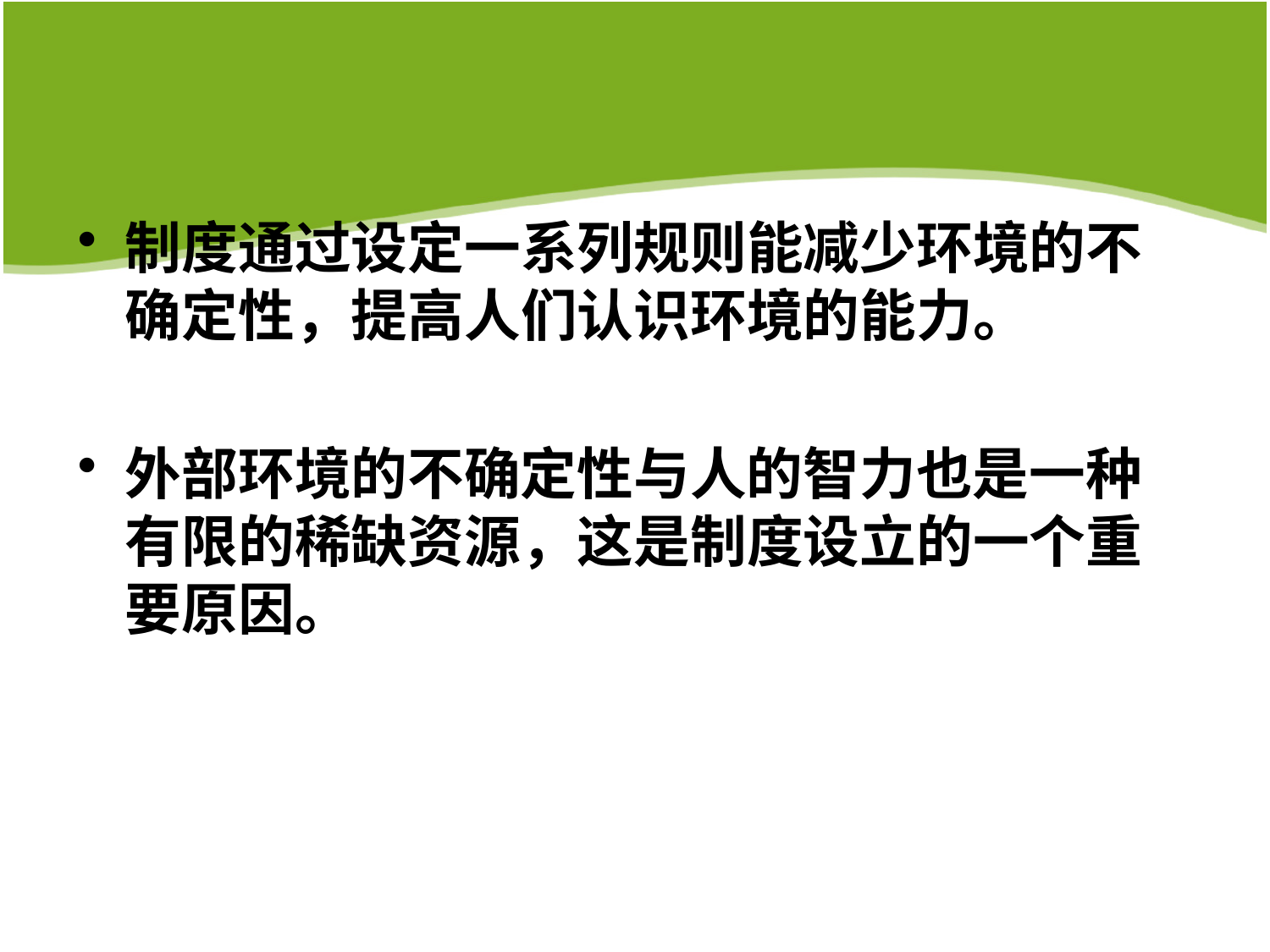

制度通过设定一系列规则能减少环境的不确定性，提高人们认识环境的能力。

外部环境的不确定性与人的智力也是一种有限的稀缺资源，这是制度设立的一个重要原因。